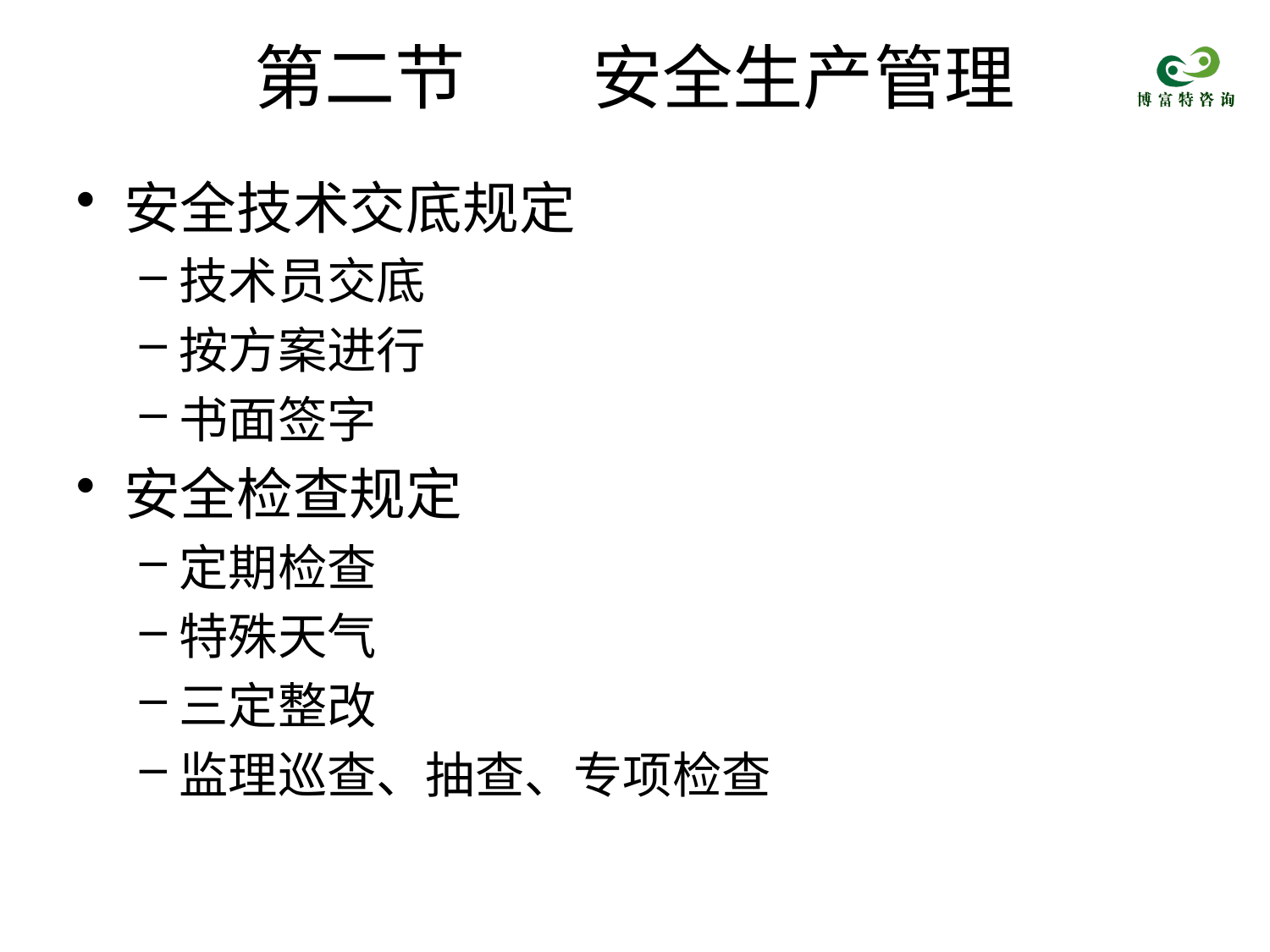

# 第二节        安全生产管理
安全技术交底规定
技术员交底
按方案进行
书面签字
安全检查规定
定期检查
特殊天气
三定整改
监理巡查、抽查、专项检查